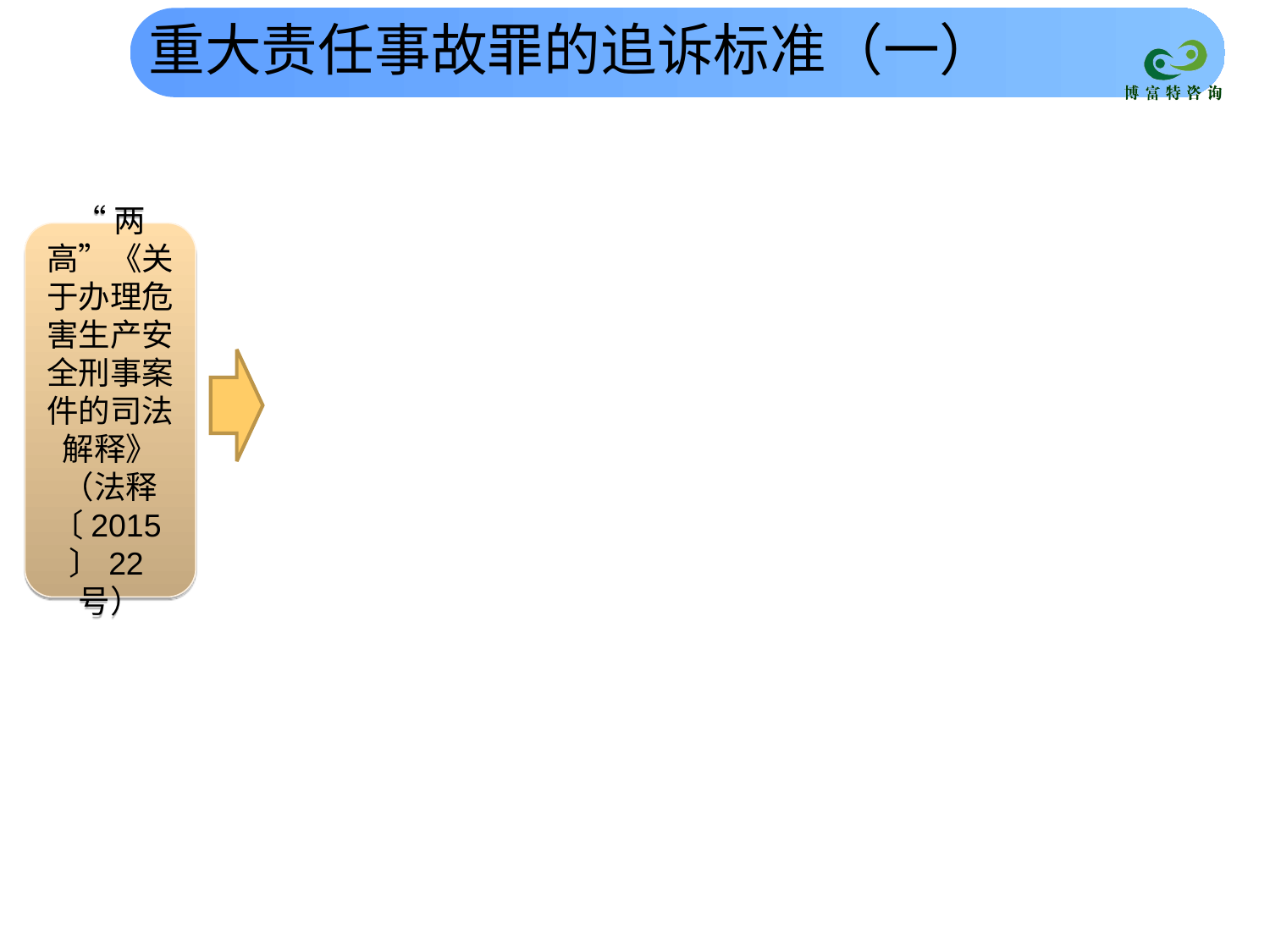

重大责任事故罪的追诉标准（一）

“两高”《关于办理危害生产安全刑事案件的司法解释》（法释〔2015〕22号）